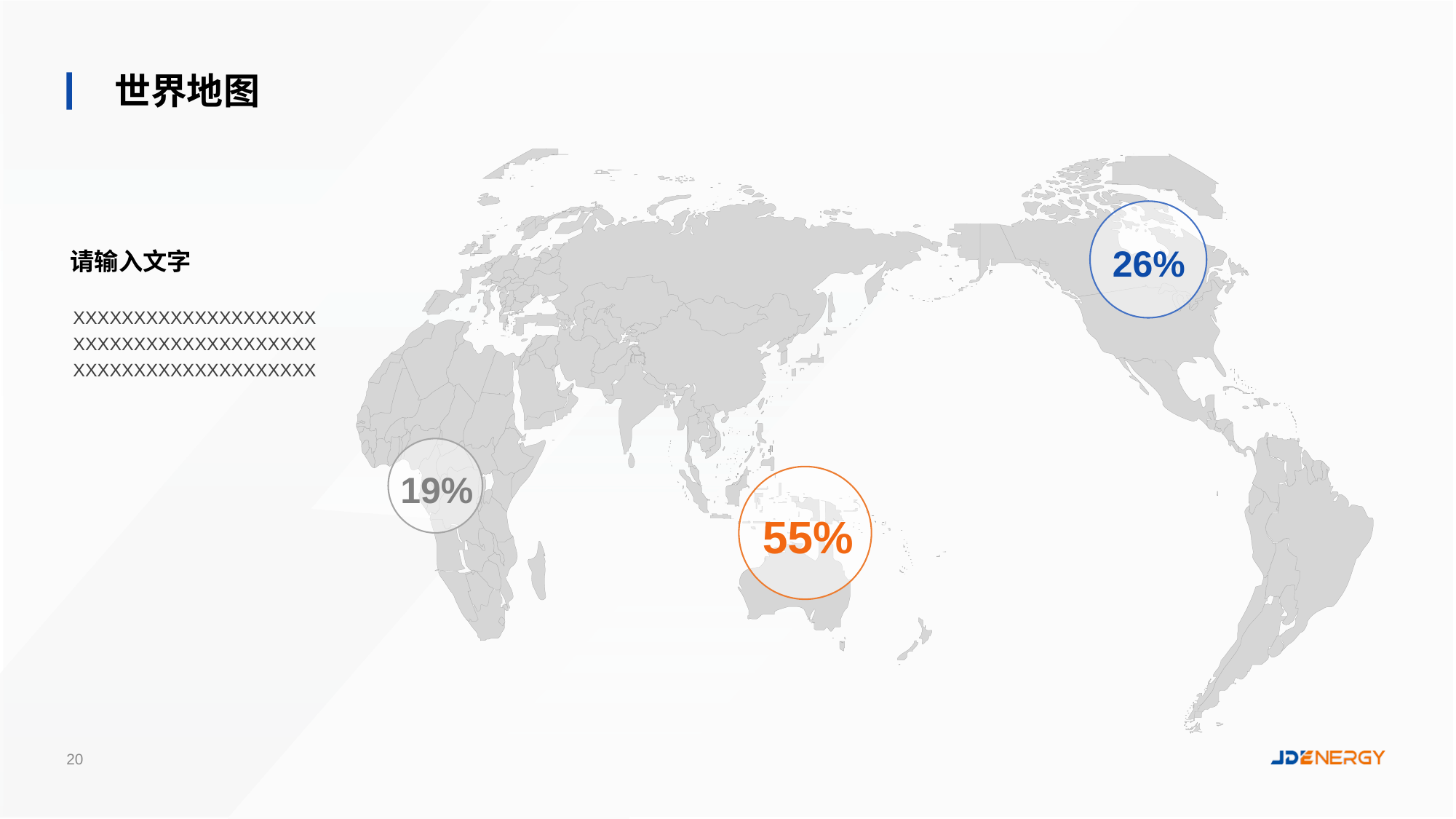

世界地图

26%
请输入文字
XXXXXXXXXXXXXXXXXXXX
XXXXXXXXXXXXXXXXXXXX
XXXXXXXXXXXXXXXXXXXX

19%

55%
20